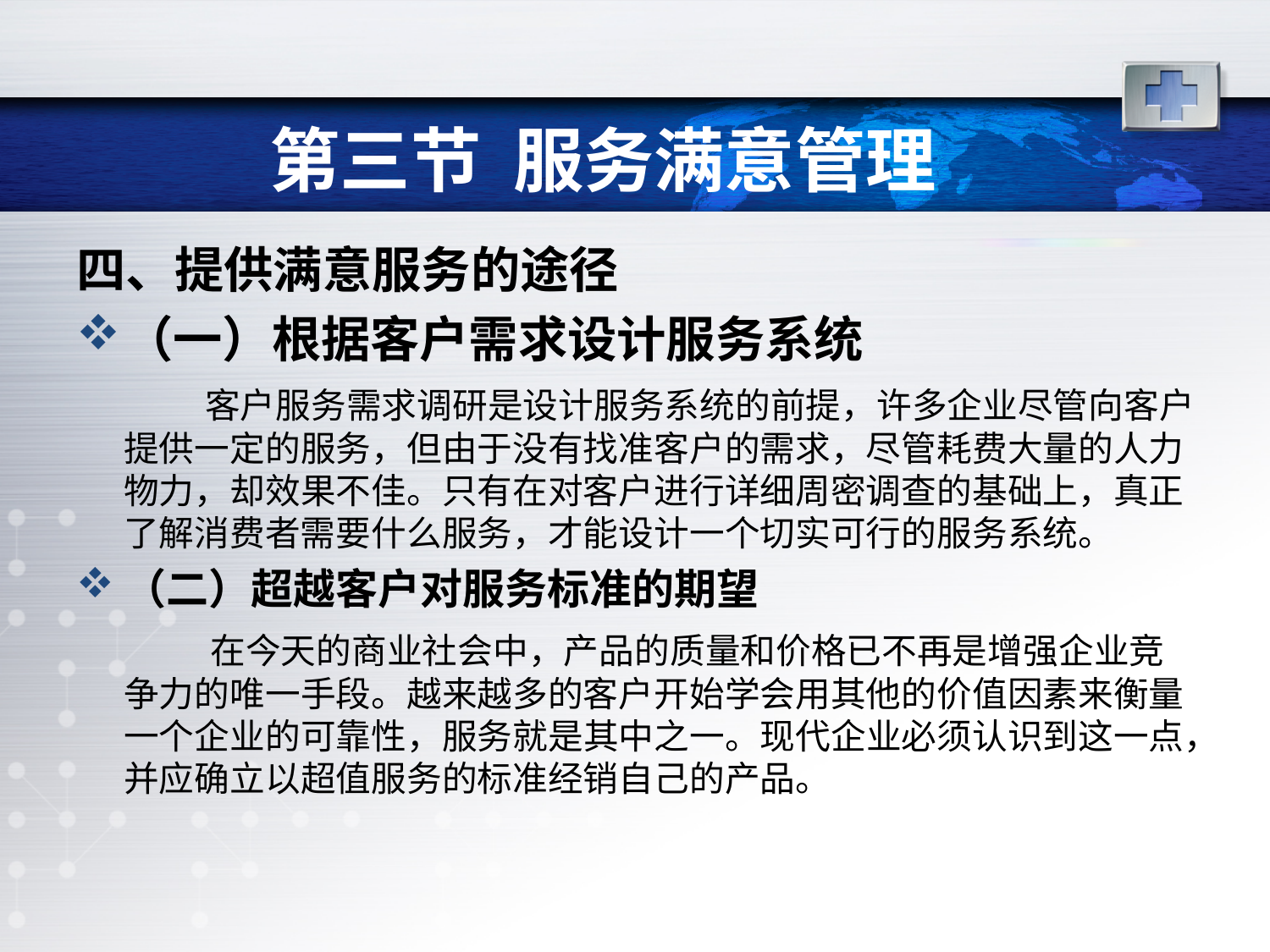

# 第三节  服务满意管理
四、提供满意服务的途径
（一）根据客户需求设计服务系统
        　客户服务需求调研是设计服务系统的前提，许多企业尽管向客户提供一定的服务，但由于没有找准客户的需求，尽管耗费大量的人力物力，却效果不佳。只有在对客户进行详细周密调查的基础上，真正了解消费者需要什么服务，才能设计一个切实可行的服务系统。
（二）超越客户对服务标准的期望
             在今天的商业社会中，产品的质量和价格已不再是增强企业竞争力的唯一手段。越来越多的客户开始学会用其他的价值因素来衡量一个企业的可靠性，服务就是其中之一。现代企业必须认识到这一点，并应确立以超值服务的标准经销自己的产品。